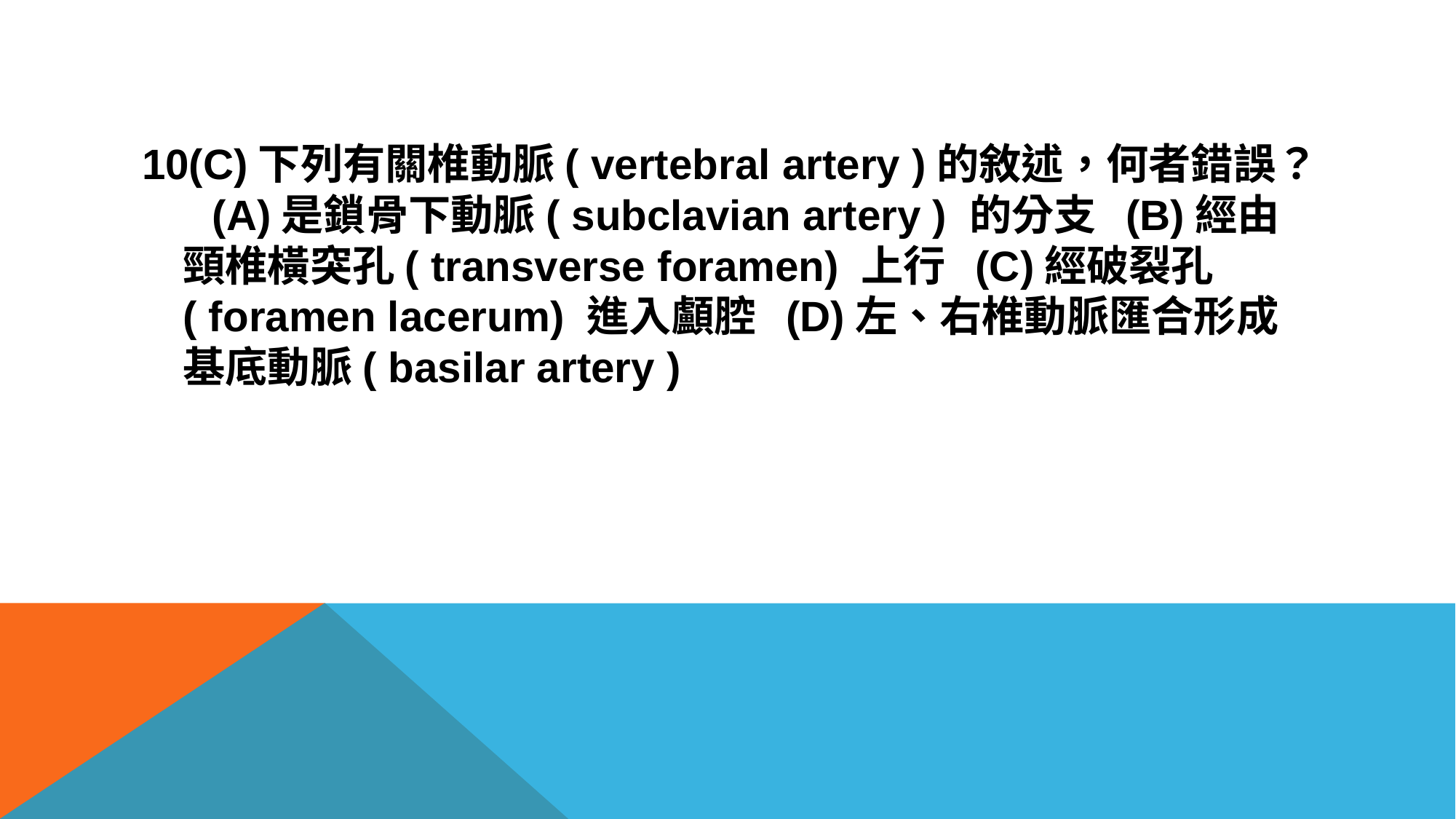

#
10(C)下列有關椎動脈( vertebral artery )的敘述，何者錯誤？  (A)是鎖骨下動脈( subclavian artery ) 的分支  (B)經由頸椎橫突孔( transverse foramen) 上行  (C)經破裂孔( foramen lacerum) 進入顱腔  (D)左、右椎動脈匯合形成基底動脈( basilar artery )